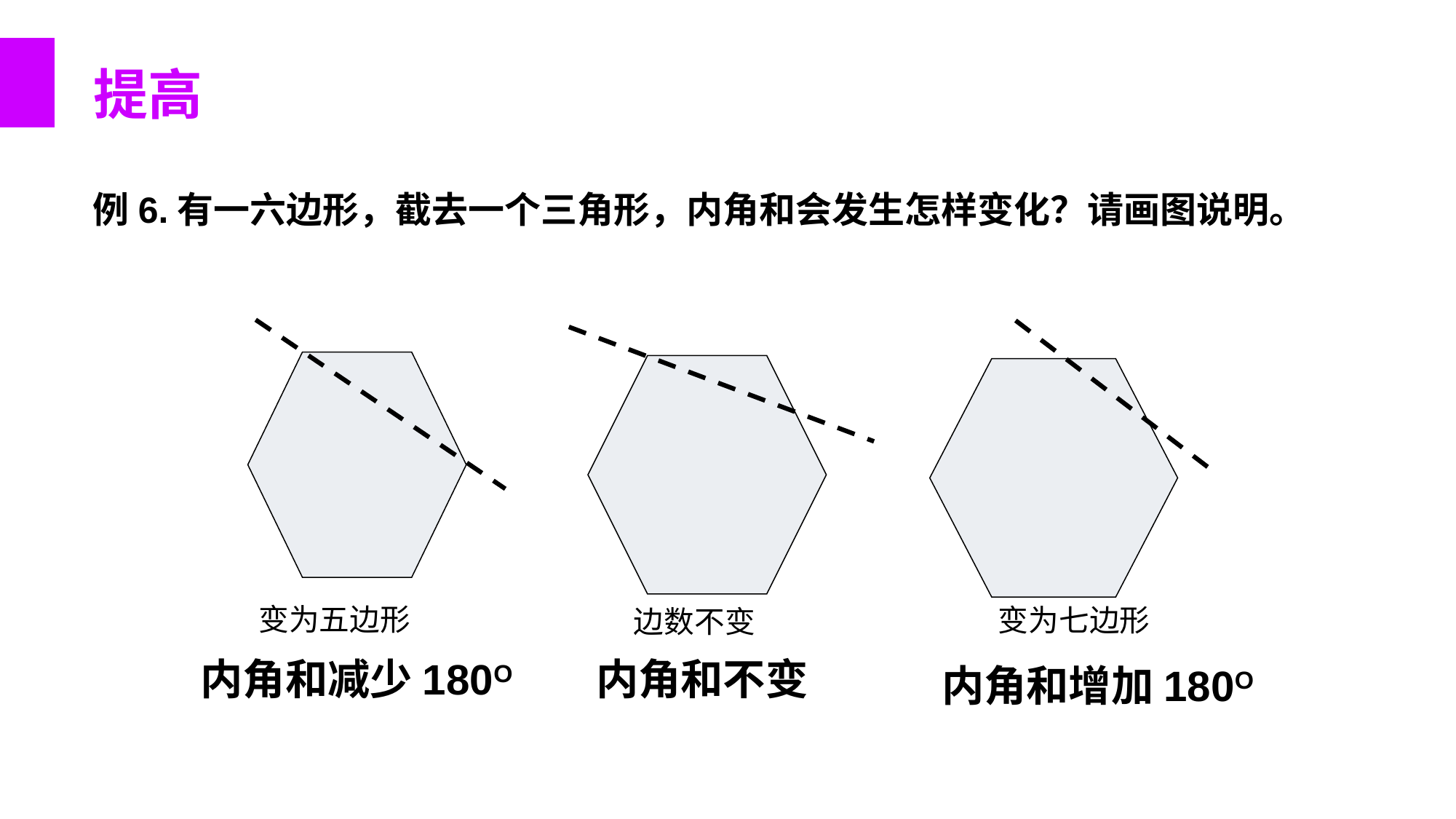

提高
例6.有一六边形，截去一个三角形，内角和会发生怎样变化？请画图说明。

变为五边形
变为七边形
边数不变
内角和减少180O
内角和不变
内角和增加180O